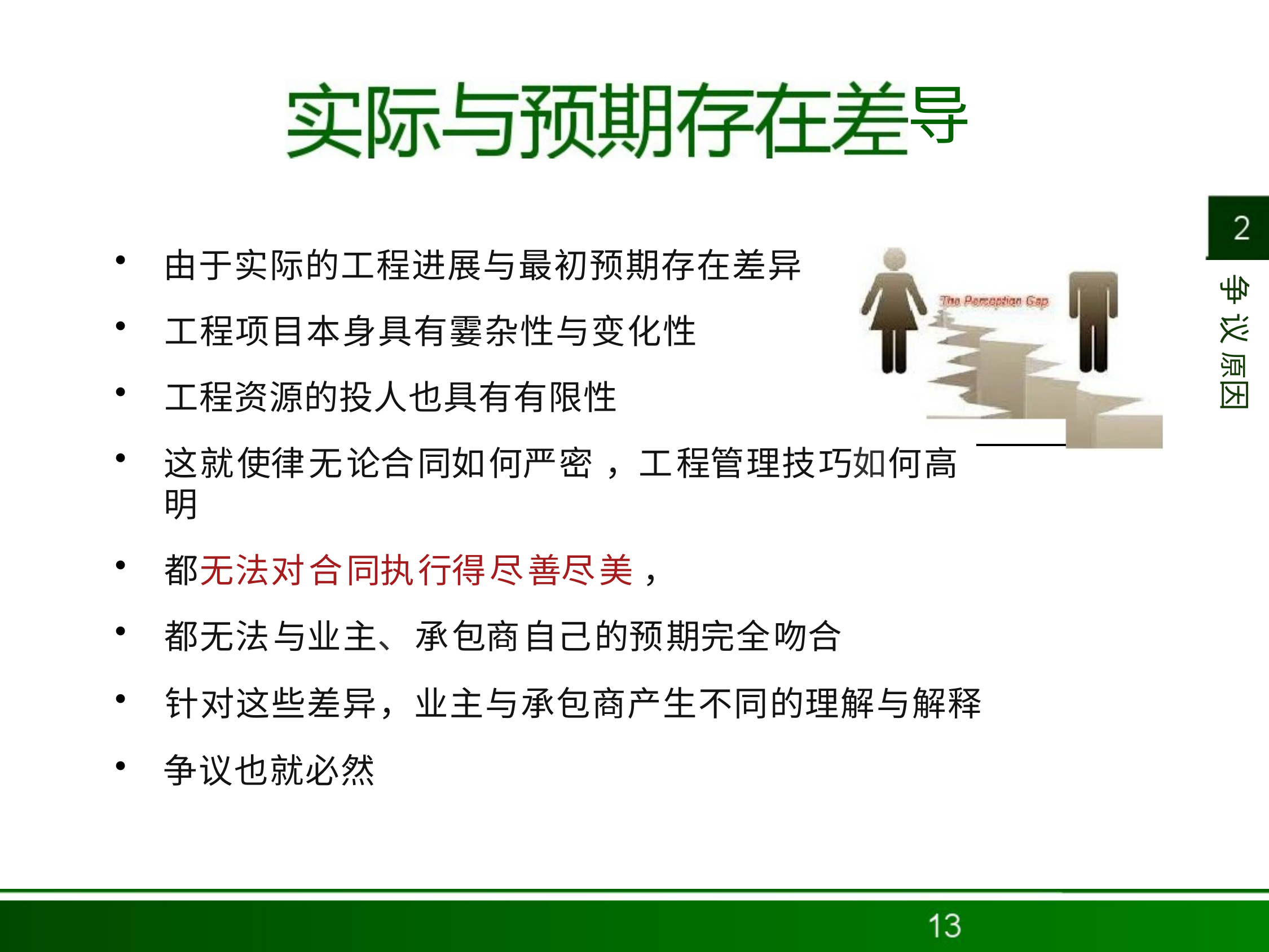

# 导

由于实际的工程进展与最初预期存在差异
工程项目本身具有霎杂性与变化性
工程资源的投人也具有有限性
这就使律无论合同如何严密 ，工程管理技巧如何高明
都无法对合同执行得尽善尽美，
都无法与业主、承包商自己的预期完全吻合
针对这些差异，业主与承包商产生不同的理解与解释
争议也就必然

争 议 原因